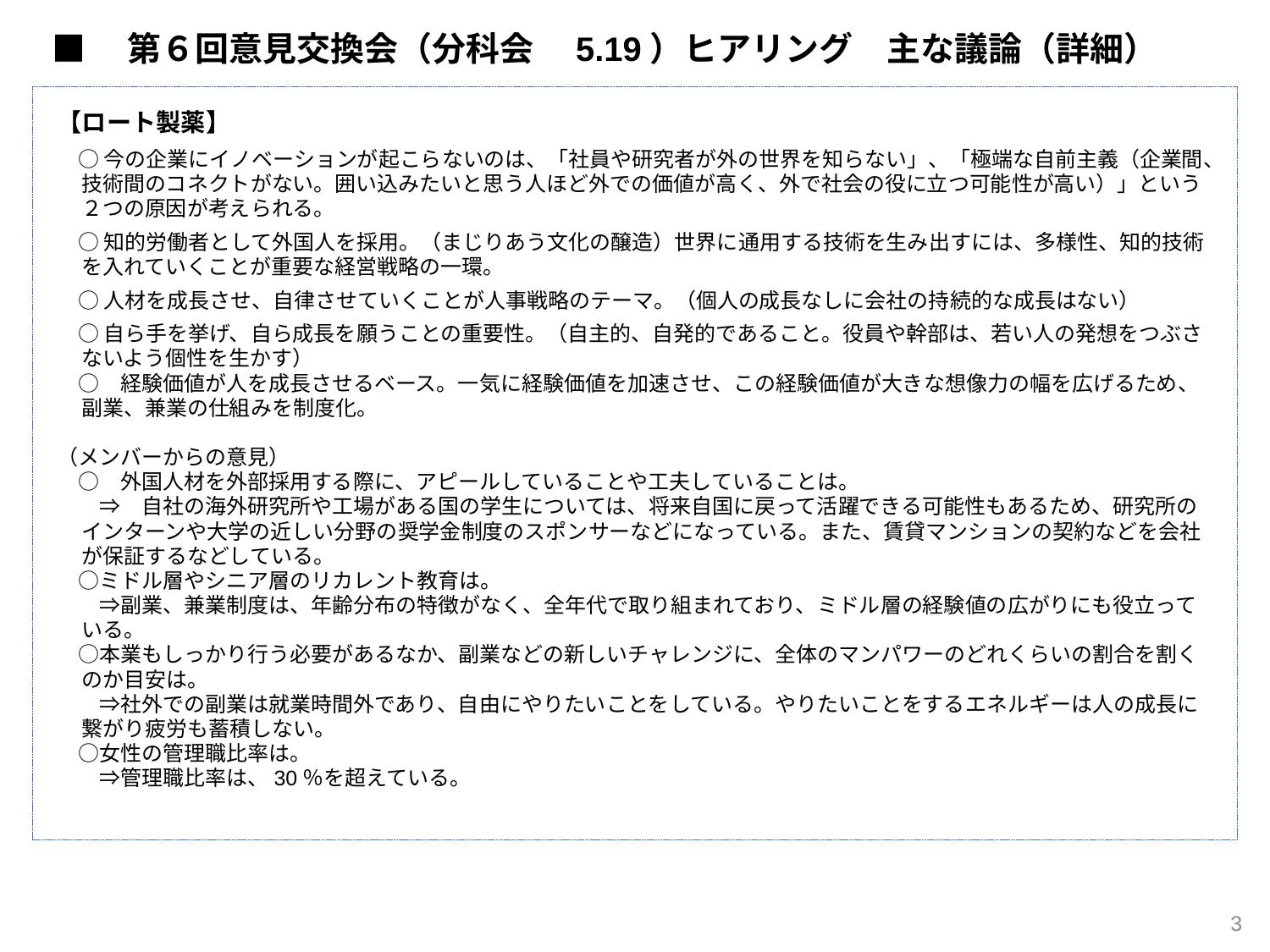

■　第６回意見交換会（分科会　5.19）ヒアリング　主な議論（詳細）
【ロート製薬】
　○ 今の企業にイノベーションが起こらないのは、「社員や研究者が外の世界を知らない」、「極端な自前主義（企業間、技術間のコネクトがない。囲い込みたいと思う人ほど外での価値が高く、外で社会の役に立つ可能性が高い）」という２つの原因が考えられる。
　○ 知的労働者として外国人を採用。（まじりあう文化の醸造）世界に通用する技術を生み出すには、多様性、知的技術を入れていくことが重要な経営戦略の一環。
　○ 人材を成長させ、自律させていくことが人事戦略のテーマ。（個人の成長なしに会社の持続的な成長はない）
　○ 自ら手を挙げ、自ら成長を願うことの重要性。（自主的、自発的であること。役員や幹部は、若い人の発想をつぶさないよう個性を生かす）
　○　経験価値が人を成長させるベース。一気に経験価値を加速させ、この経験価値が大きな想像力の幅を広げるため、副業、兼業の仕組みを制度化。

（メンバーからの意見）
　○　外国人材を外部採用する際に、アピールしていることや工夫していることは。
　　⇒　自社の海外研究所や工場がある国の学生については、将来自国に戻って活躍できる可能性もあるため、研究所のインターンや大学の近しい分野の奨学金制度のスポンサーなどになっている。また、賃貸マンションの契約などを会社が保証するなどしている。
　○ミドル層やシニア層のリカレント教育は。
　　⇒副業、兼業制度は、年齢分布の特徴がなく、全年代で取り組まれており、ミドル層の経験値の広がりにも役立っている。
　○本業もしっかり行う必要があるなか、副業などの新しいチャレンジに、全体のマンパワーのどれくらいの割合を割くのか目安は。
　　⇒社外での副業は就業時間外であり、自由にやりたいことをしている。やりたいことをするエネルギーは人の成長に繋がり疲労も蓄積しない。
　○女性の管理職比率は。
　　⇒管理職比率は、30％を超えている。

3